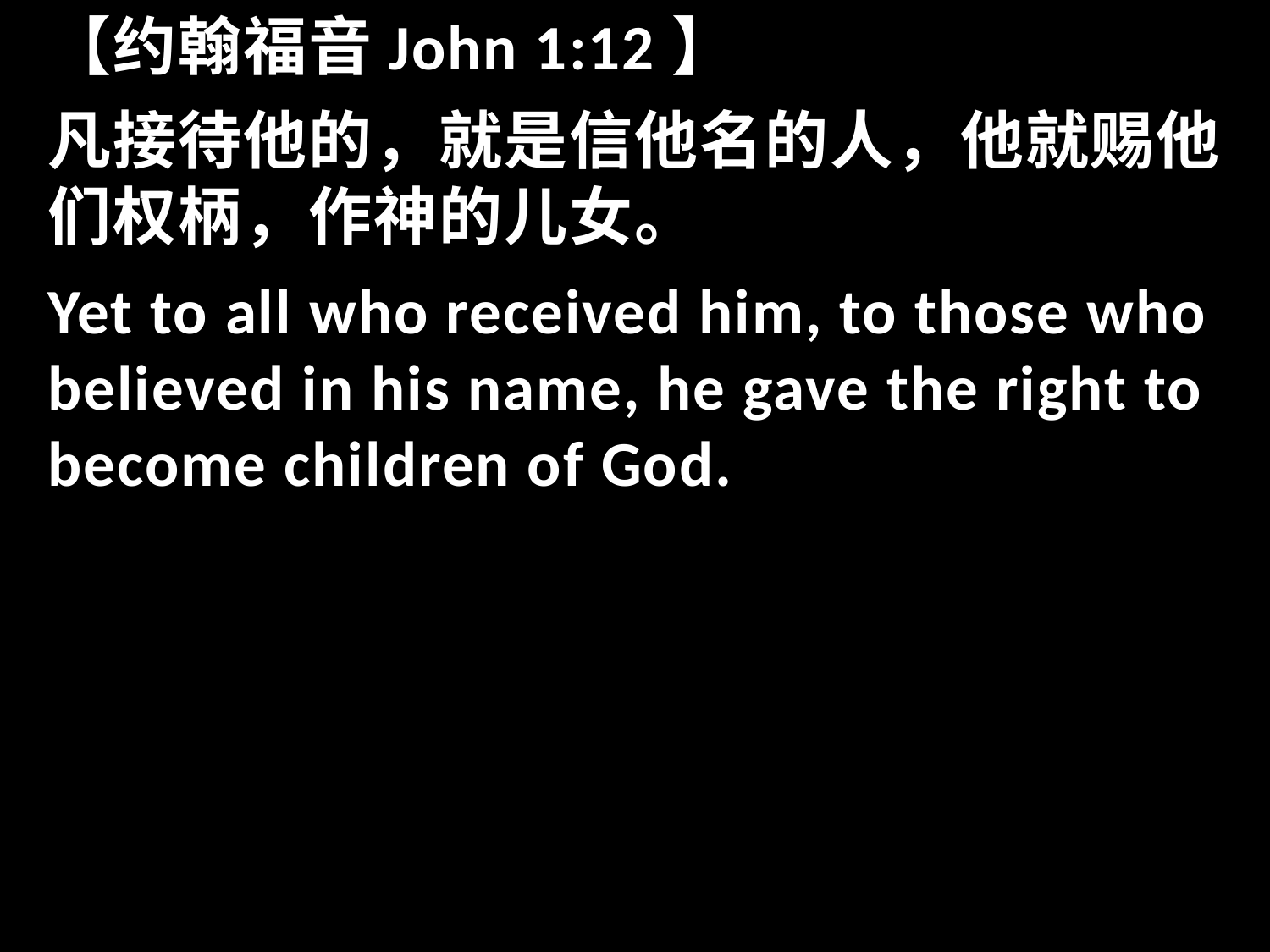

【约翰福音John 1:12】
凡接待他的，就是信他名的人，他就赐他们权柄，作神的儿女。
Yet to all who received him, to those who believed in his name, he gave the right to become children of God.